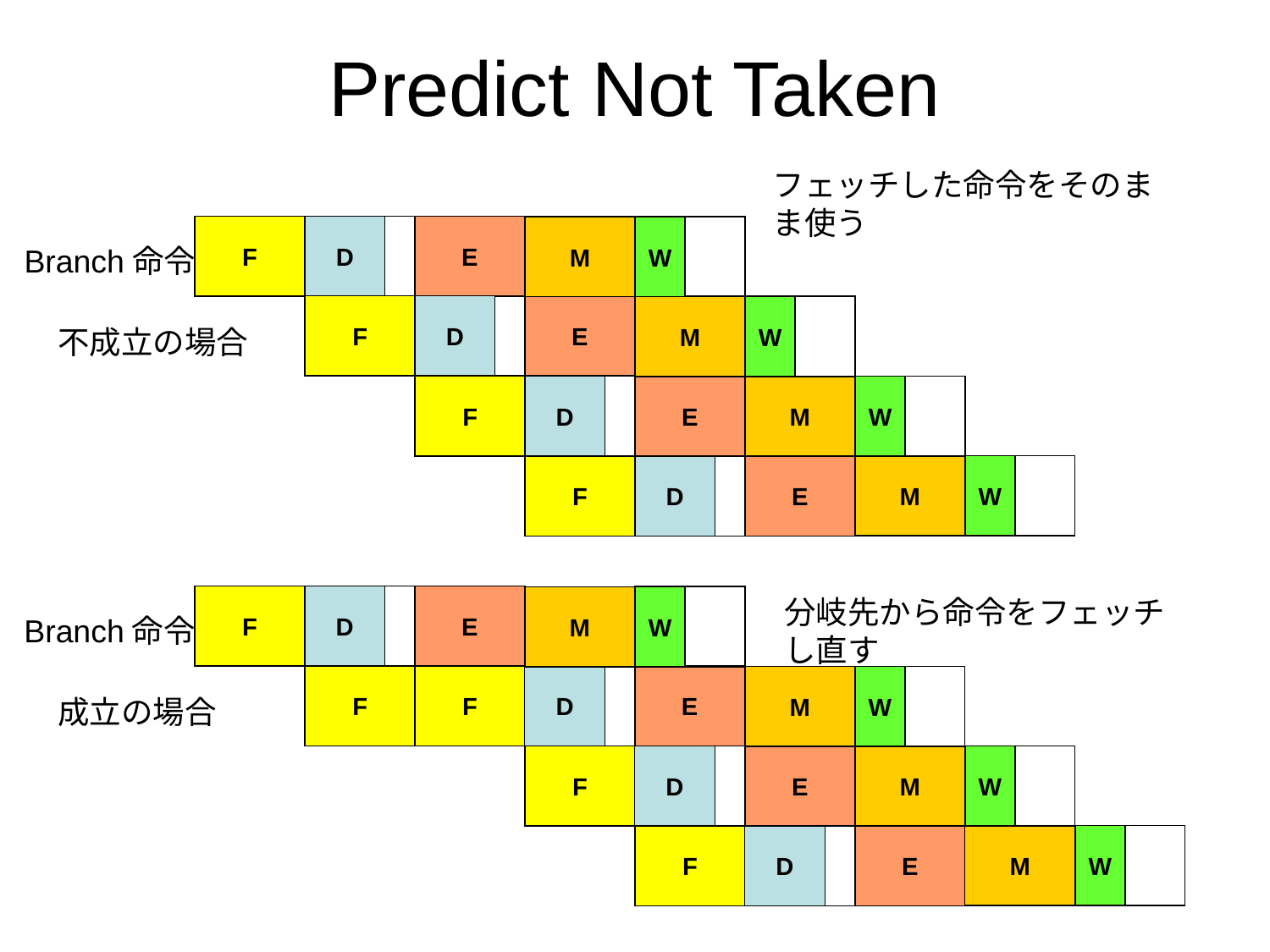

# Predict Not Taken
フェッチした命令をそのまま使う
F
D

E

W
M

W
Branch命令
F
D

E
M

W
不成立の場合
F
D

E
M

W
M

W
F
D

E
F
D

E

W
分岐先から命令をフェッチし直す
M

W
Branch命令
F
D

E
F
M

W
成立の場合
F
D

E
M

W
M

W
F
D

E